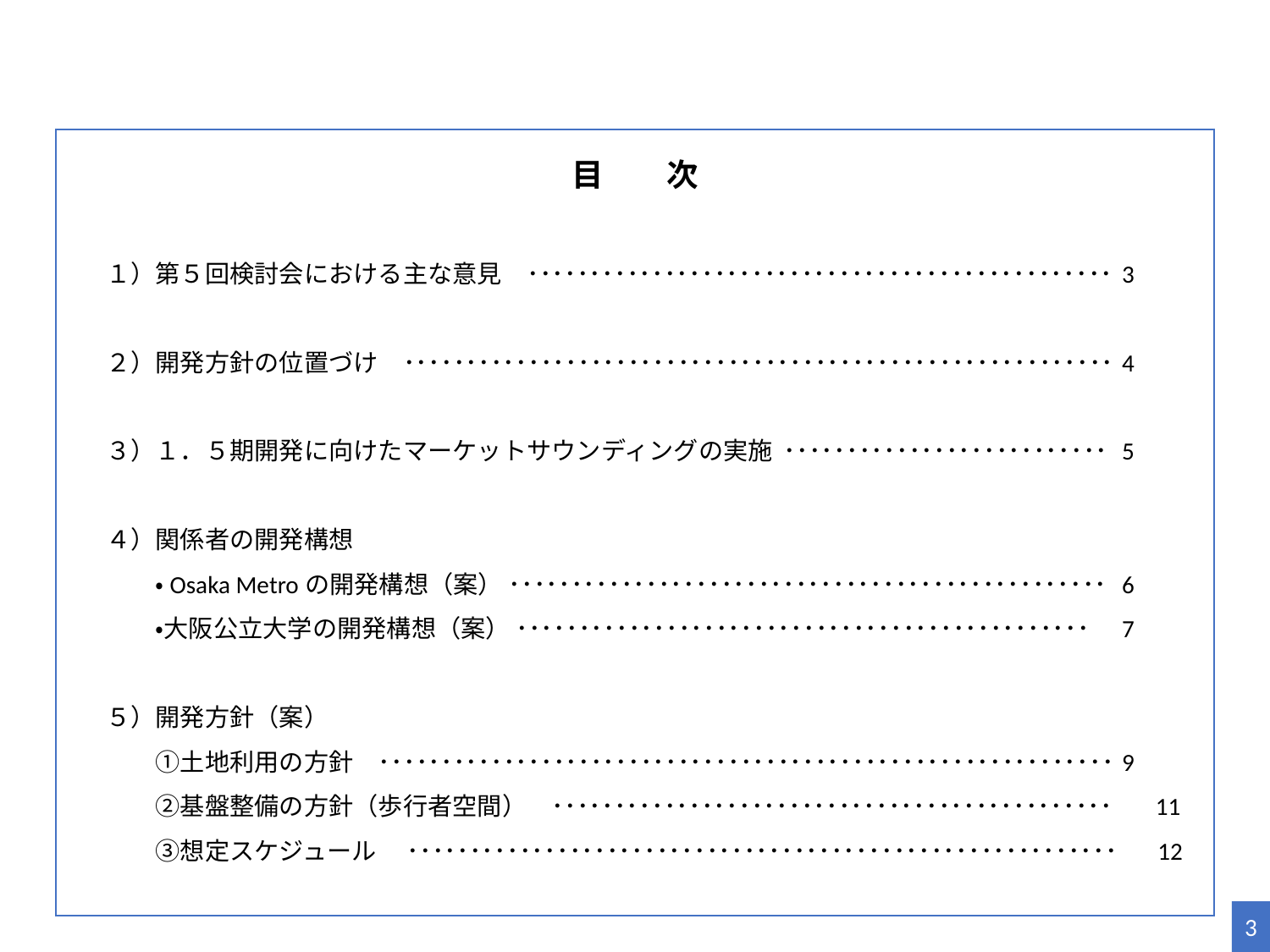

目　　次

１）第５回検討会における主な意見　･･･････････････････････････････････････････････	3

２）開発方針の位置づけ　･････････････････････････････････････････････････････････	4

３）１．５期開発に向けたマーケットサウンディングの実施  ･･････････････････････････	5

４）関係者の開発構想
　　・Osaka Metroの開発構想（案） ････････････････････････････････････････････････	6
　　・大阪公立大学の開発構想（案） ･･････････････････････････････････････････････	7

５）開発方針（案）
　　①土地利用の方針　･･･････････････････････････････････････････････････････････	9
　　②基盤整備の方針（歩行者空間）　･････････････････････････････････････････････ 　 11
　　③想定スケジュール　 ･････････････････････････････････････････････････････････      12

3